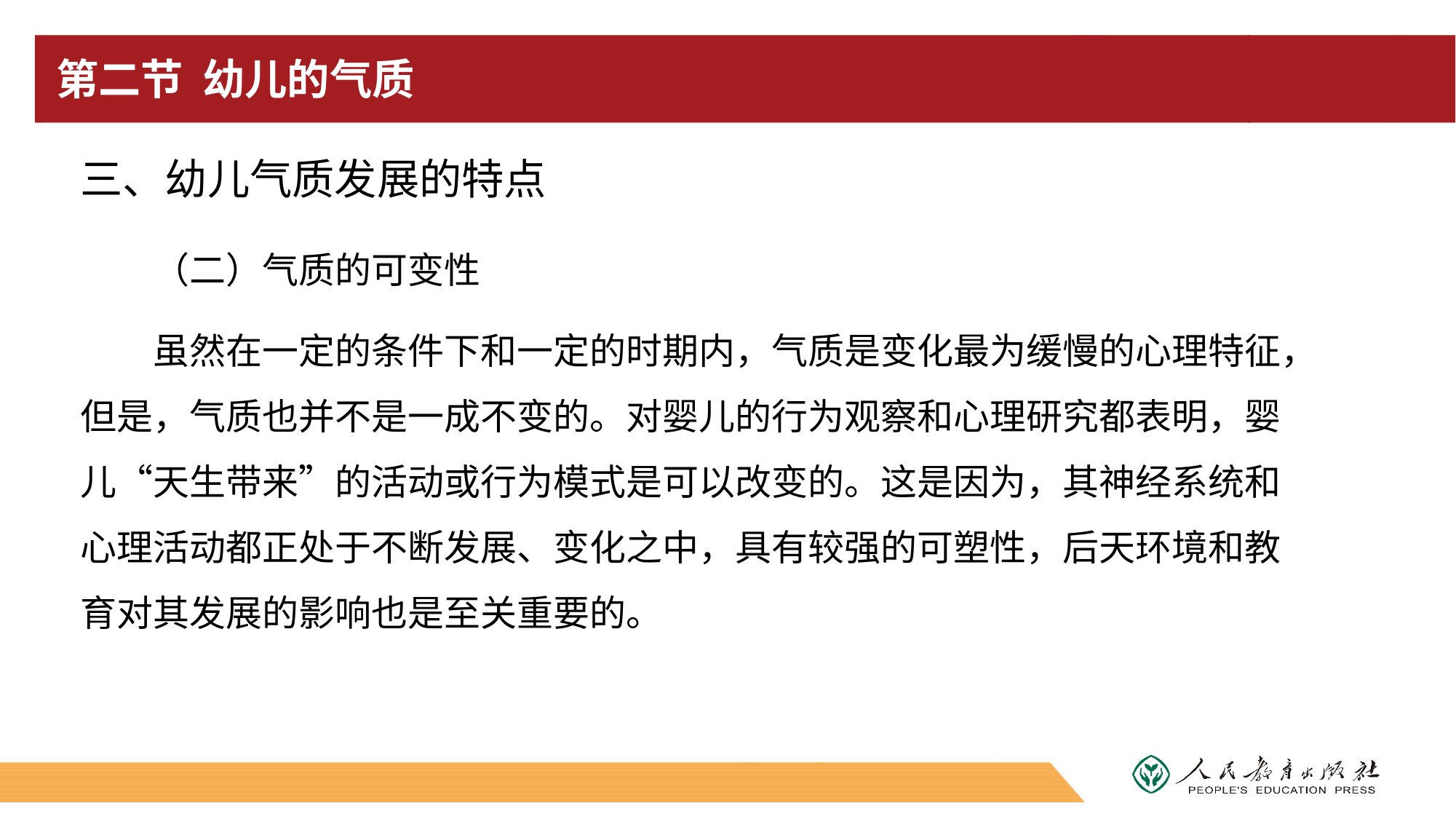

# 第二节  幼儿的气质
三、幼儿气质发展的特点
（二）气质的可变性
虽然在一定的条件下和一定的时期内，气质是变化最为缓慢的心理特征，但是，气质也并不是一成不变的。对婴儿的行为观察和心理研究都表明，婴儿“天生带来”的活动或行为模式是可以改变的。这是因为，其神经系统和心理活动都正处于不断发展、变化之中，具有较强的可塑性，后天环境和教育对其发展的影响也是至关重要的。